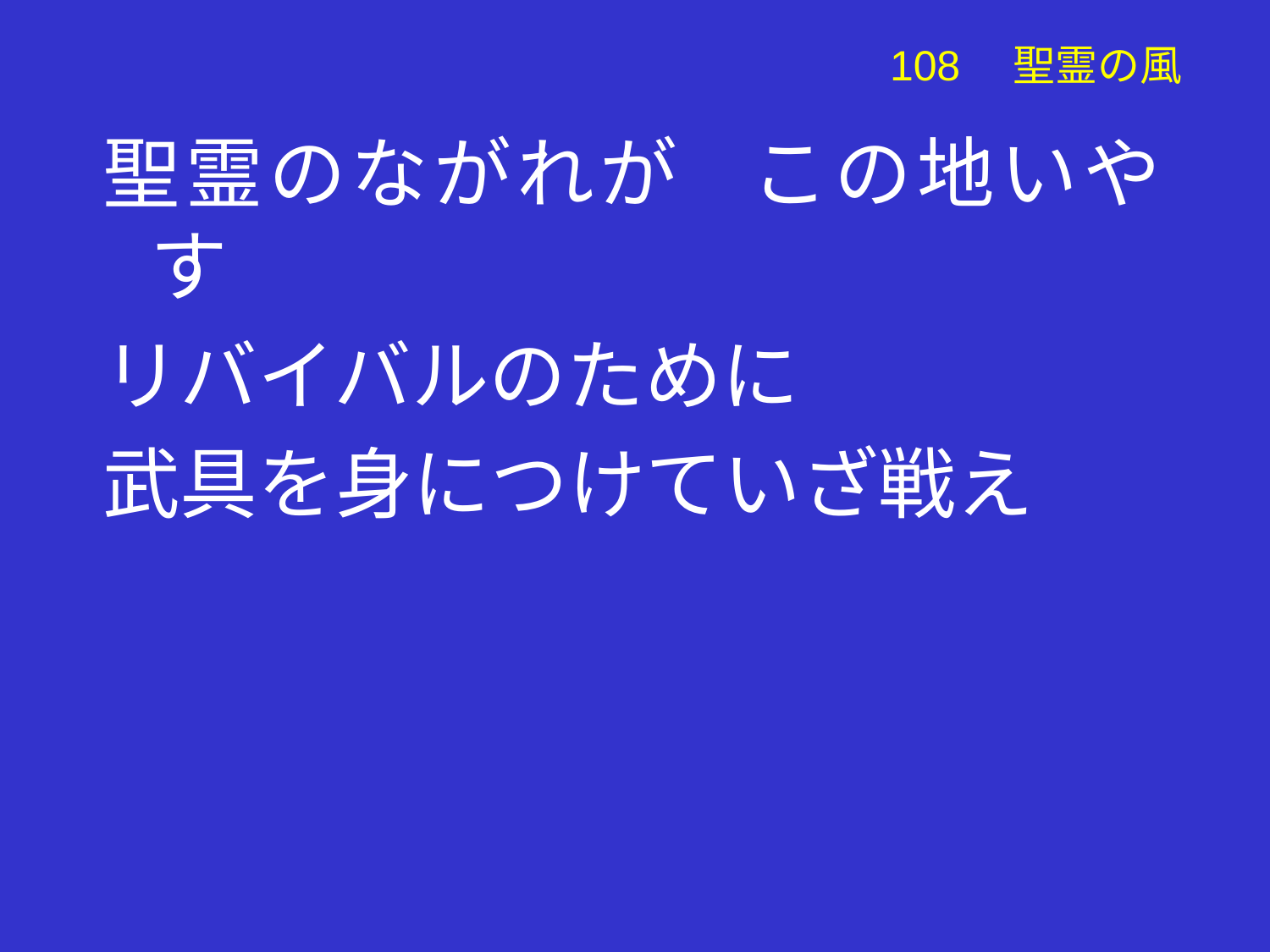

# 108　聖霊の風
聖霊のながれが   この地いやす
リバイバルのために
武具を身につけていざ戦え